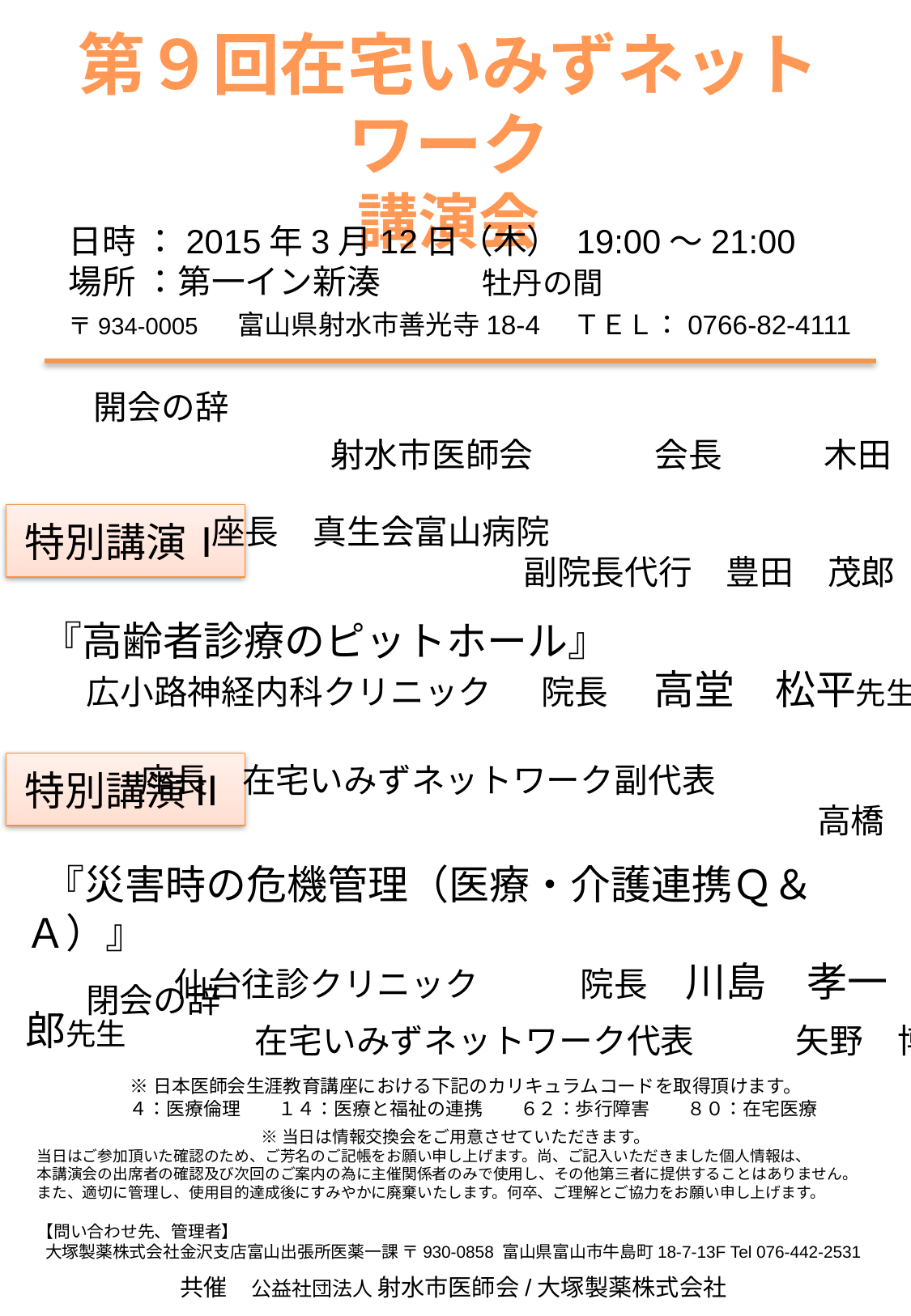

第９回在宅いみずネットワーク
講演会
日時 ：2015年3月12日（木） 19:00～21:00
場所 ：第一イン新湊　　　牡丹の間
〒934-0005　富山県射水市善光寺18‐4　ＴＥＬ：0766-82-4111

開会の辞
　　　　　　　射水市医師会　　　会長　　　木田　和典
特別講演Ⅰ
座長　真生会富山病院
　　　　　　　　　 副院長代行　豊田　茂郎
『高齢者診療のピットホール』
 　広小路神経内科クリニック　  院長      高堂　松平先生
特別講演Ⅱ
座長　在宅いみずネットワーク副代表
　　　　　　　　　　　　　　　　　　　　高橋　徹
 『災害時の危機管理（医療・介護連携Ｑ＆Ａ）』
  　　　仙台往診クリニック　　　院長     川島　孝一郎先生
閉会の辞
　　　　　在宅いみずネットワーク代表　　　矢野　博明
※日本医師会生涯教育講座における下記のカリキュラムコードを取得頂けます。
４：医療倫理　　１４：医療と福祉の連携　　６２：歩行障害　　８０：在宅医療
※当日は情報交換会をご用意させていただきます。
当日はご参加頂いた確認のため、ご芳名のご記帳をお願い申し上げます。尚、ご記入いただきました個人情報は、
本講演会の出席者の確認及び次回のご案内の為に主催関係者のみで使用し、その他第三者に提供することはありません。
また、適切に管理し、使用目的達成後にすみやかに廃棄いたします。何卒、ご理解とご協力をお願い申し上げます。

【問い合わせ先、管理者】
大塚製薬株式会社金沢支店富山出張所医薬一課 〒930-0858 富山県富山市牛島町18-7-13F Tel 076-442-2531
共催　公益社団法人 射水市医師会/大塚製薬株式会社